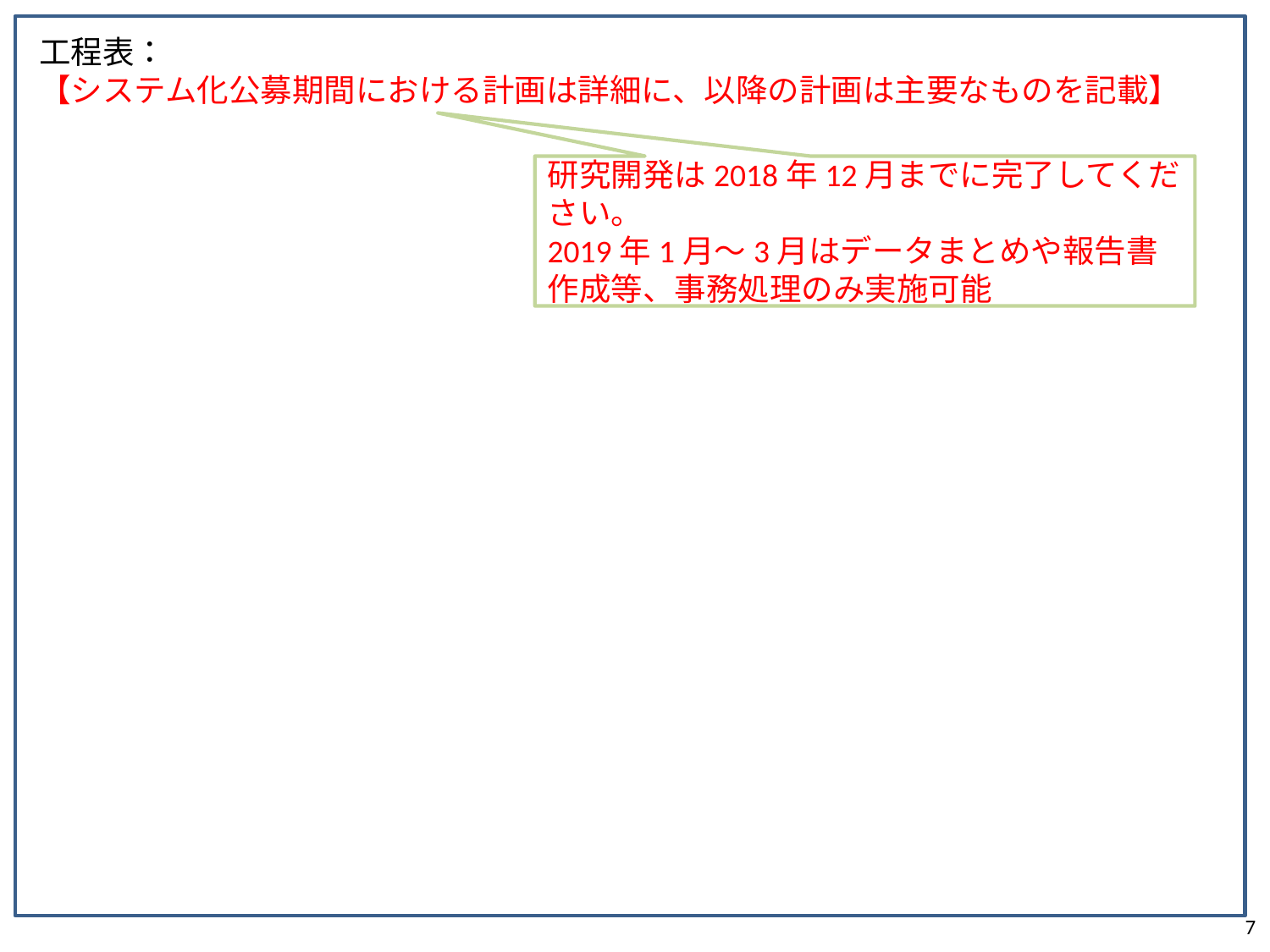

工程表：
【システム化公募期間における計画は詳細に、以降の計画は主要なものを記載】
研究開発は2018年12月までに完了してください。
2019年1月～3月はデータまとめや報告書作成等、事務処理のみ実施可能
7